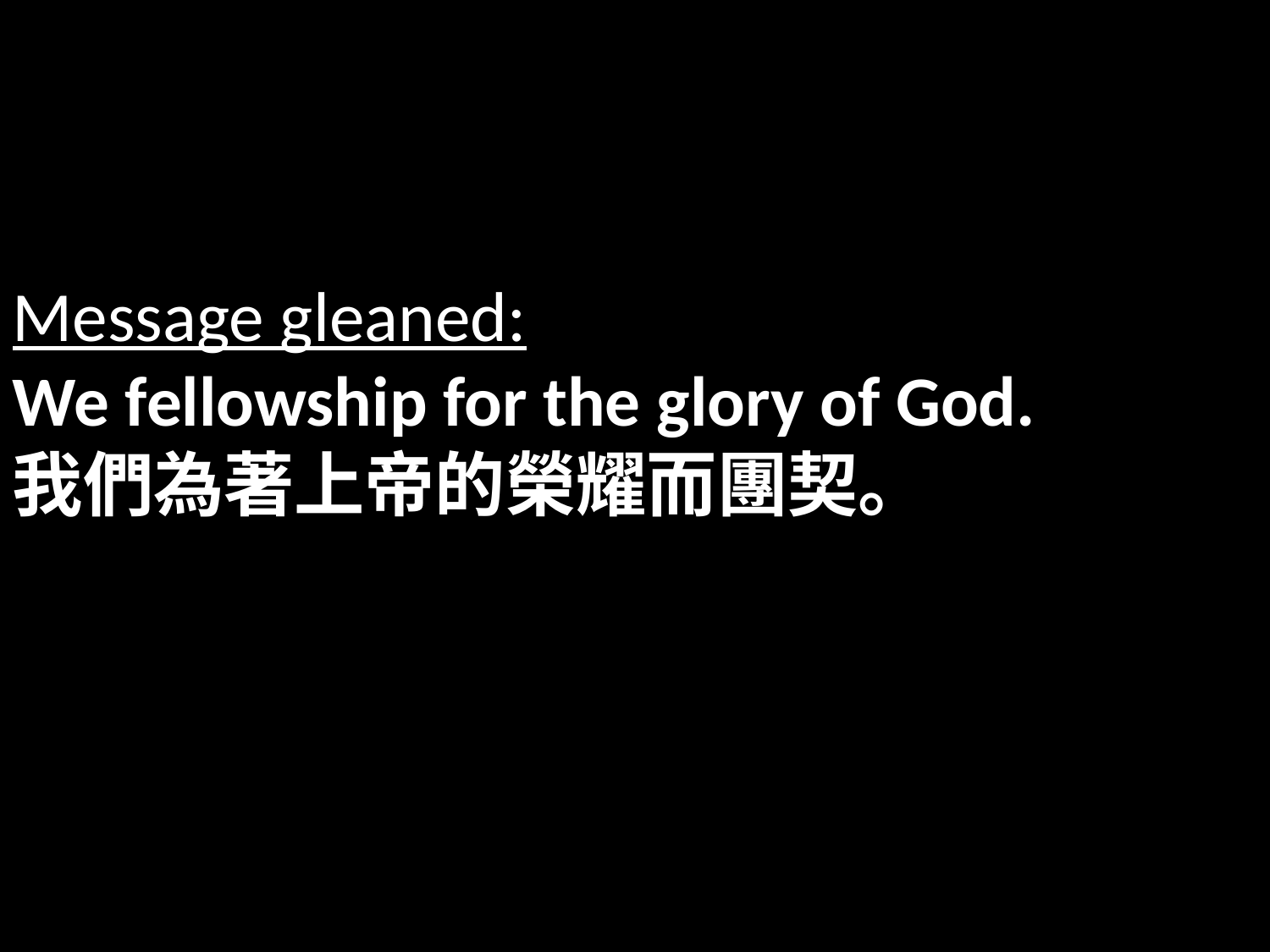

Message gleaned:
We fellowship for the glory of God.
我們為著上帝的榮耀而團契。